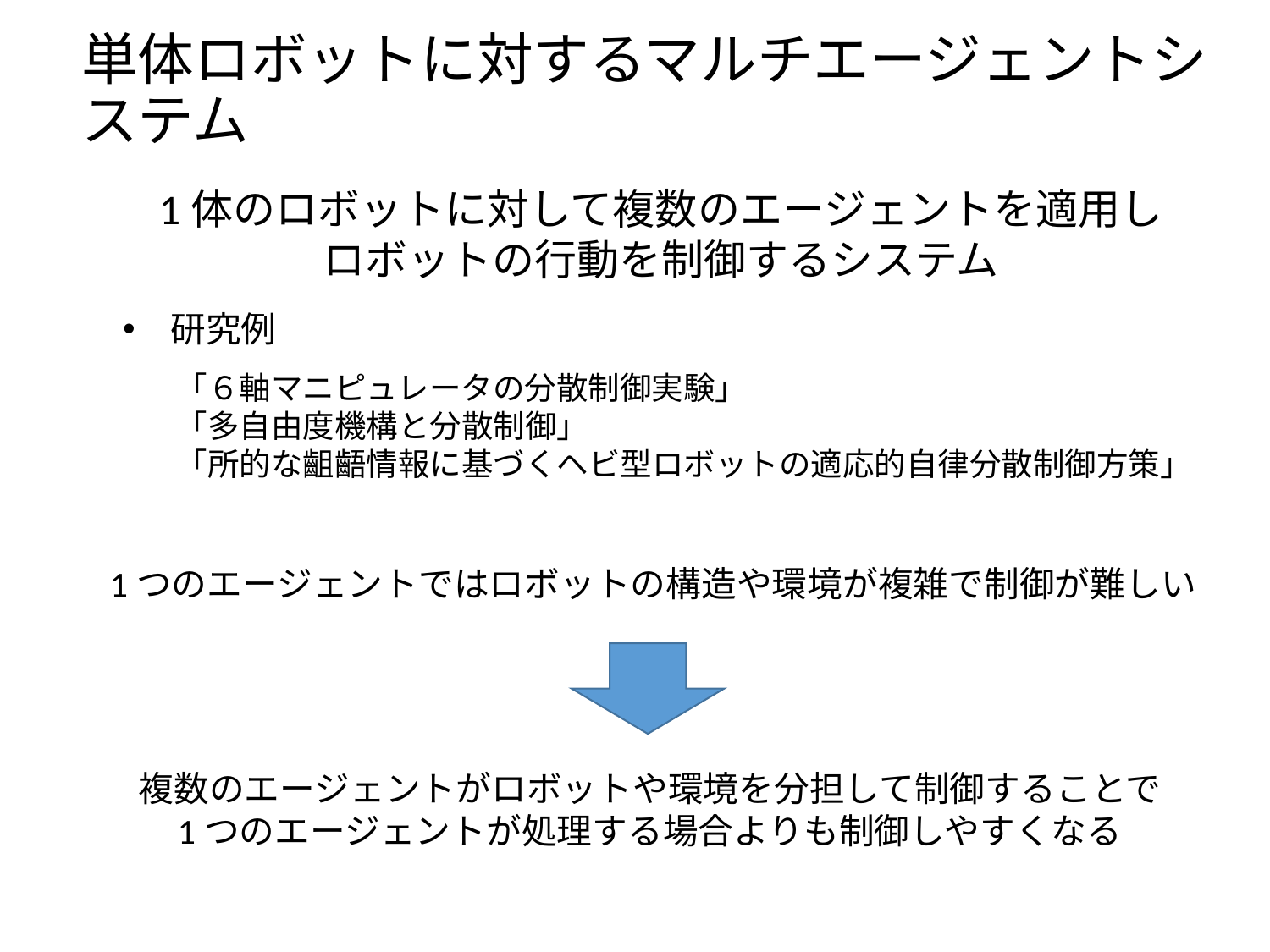

# 単体ロボットに対するマルチエージェントシステム
1体のロボットに対して複数のエージェントを適用し
ロボットの行動を制御するシステム
研究例
「６軸マニピュレータの分散制御実験」
「多自由度機構と分散制御」
「所的な齟齬情報に基づくヘビ型ロボットの適応的自律分散制御方策」
1つのエージェントではロボットの構造や環境が複雑で制御が難しい

複数のエージェントがロボットや環境を分担して制御することで
1つのエージェントが処理する場合よりも制御しやすくなる